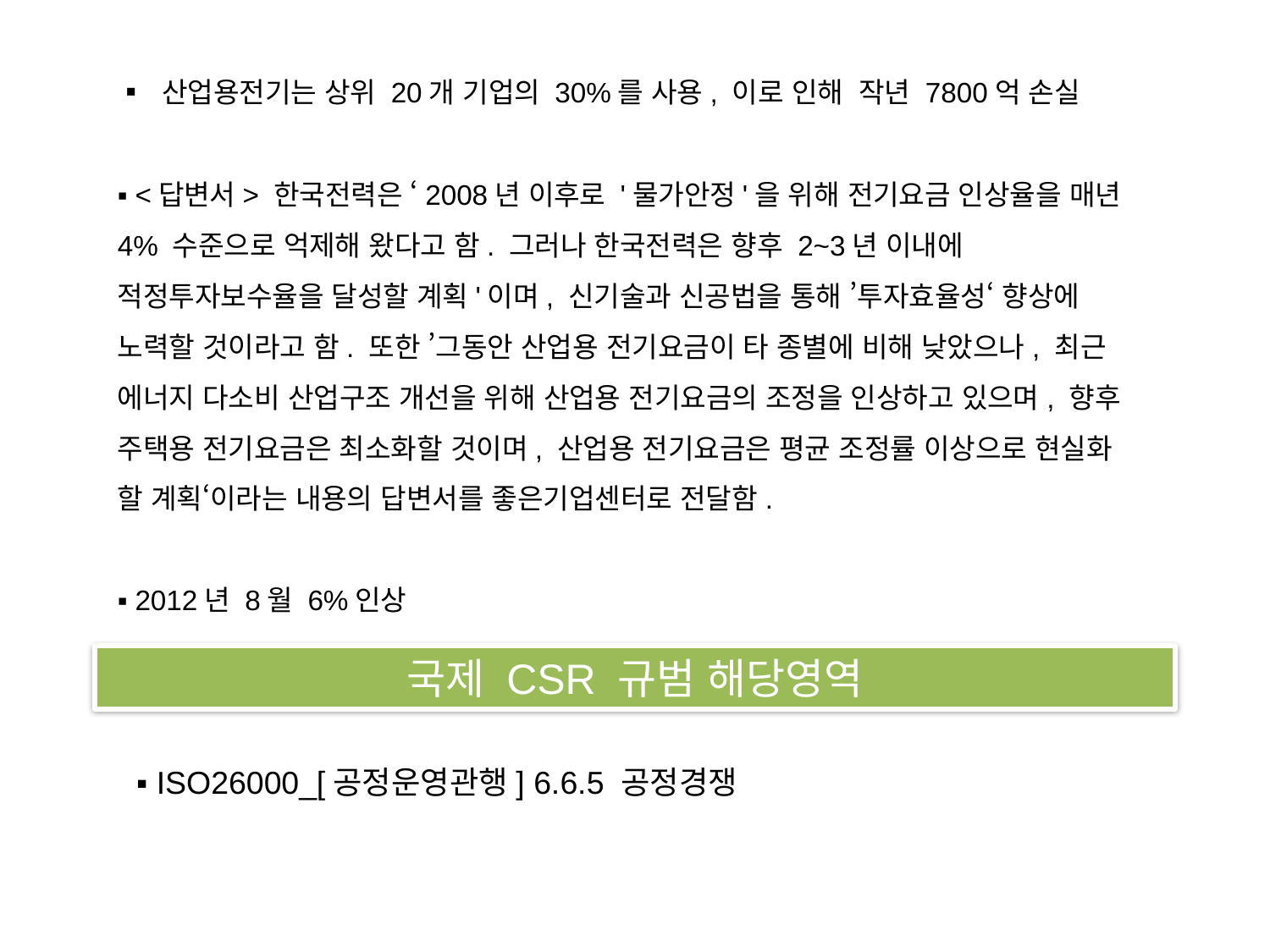

▪ 산업용전기는 상위 20개 기업의 30%를 사용, 이로 인해  작년 7800억 손실

▪ <답변서> 한국전력은 ‘2008년 이후로 '물가안정'을 위해 전기요금 인상율을 매년 4% 수준으로 억제해 왔다고 함. 그러나 한국전력은 향후 2~3년 이내에 적정투자보수율을 달성할 계획'이며, 신기술과 신공법을 통해 ’투자효율성‘ 향상에 노력할 것이라고 함. 또한 ’그동안 산업용 전기요금이 타 종별에 비해 낮았으나, 최근 에너지 다소비 산업구조 개선을 위해 산업용 전기요금의 조정을 인상하고 있으며, 향후 주택용 전기요금은 최소화할 것이며, 산업용 전기요금은 평균 조정률 이상으로 현실화 할 계획‘이라는 내용의 답변서를 좋은기업센터로 전달함.

▪ 2012년 8월 6%인상
국제 CSR 규범 해당영역
 ▪ ISO26000_[공정운영관행] 6.6.5 공정경쟁